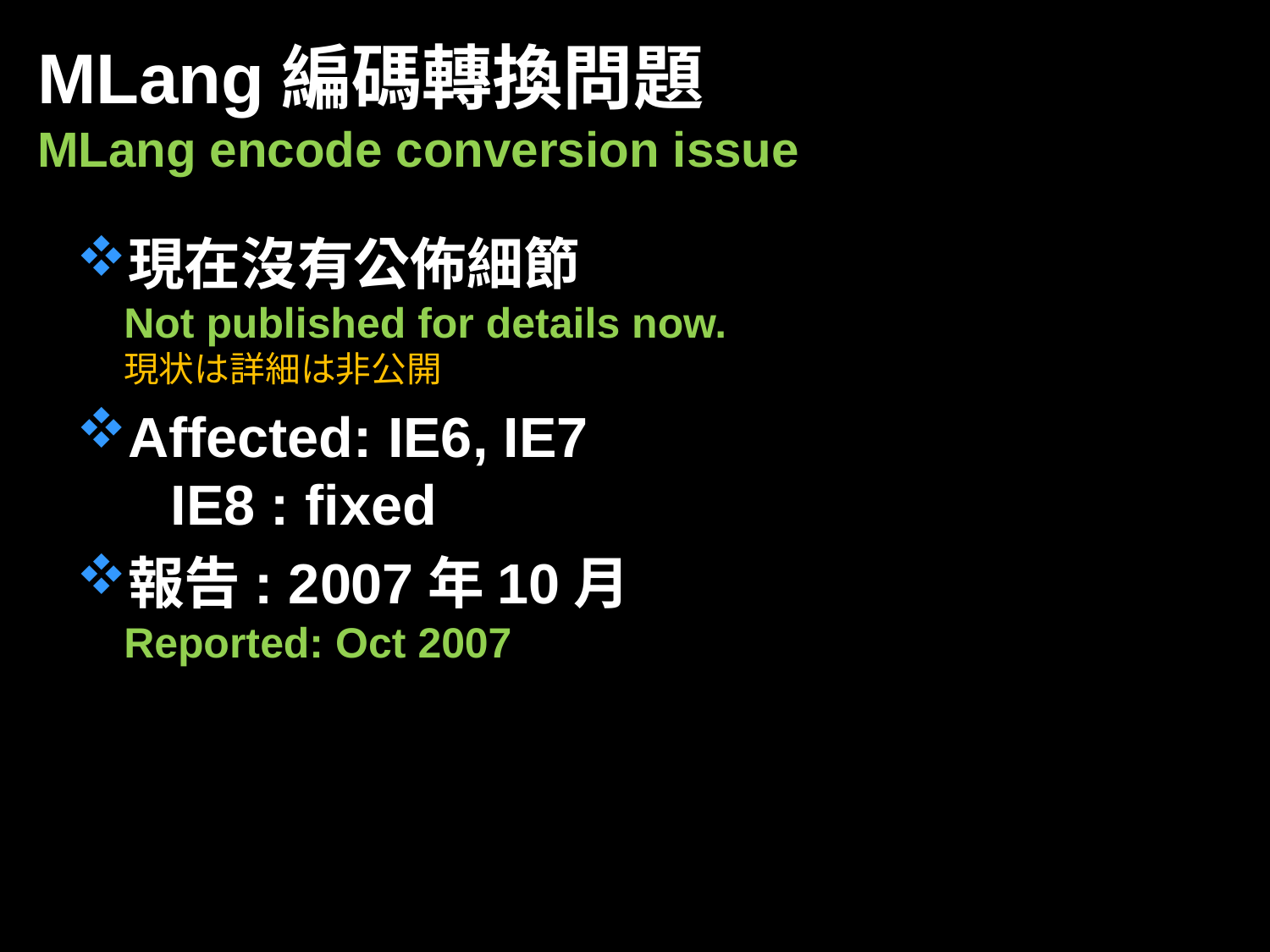

# MLang編碼轉換問題 MLang encode conversion issue
現在沒有公佈細節
Not published for details now.
現状は詳細は非公開
Affected: IE6, IE7
   IE8 : fixed
報告: 2007年10月
Reported: Oct 2007